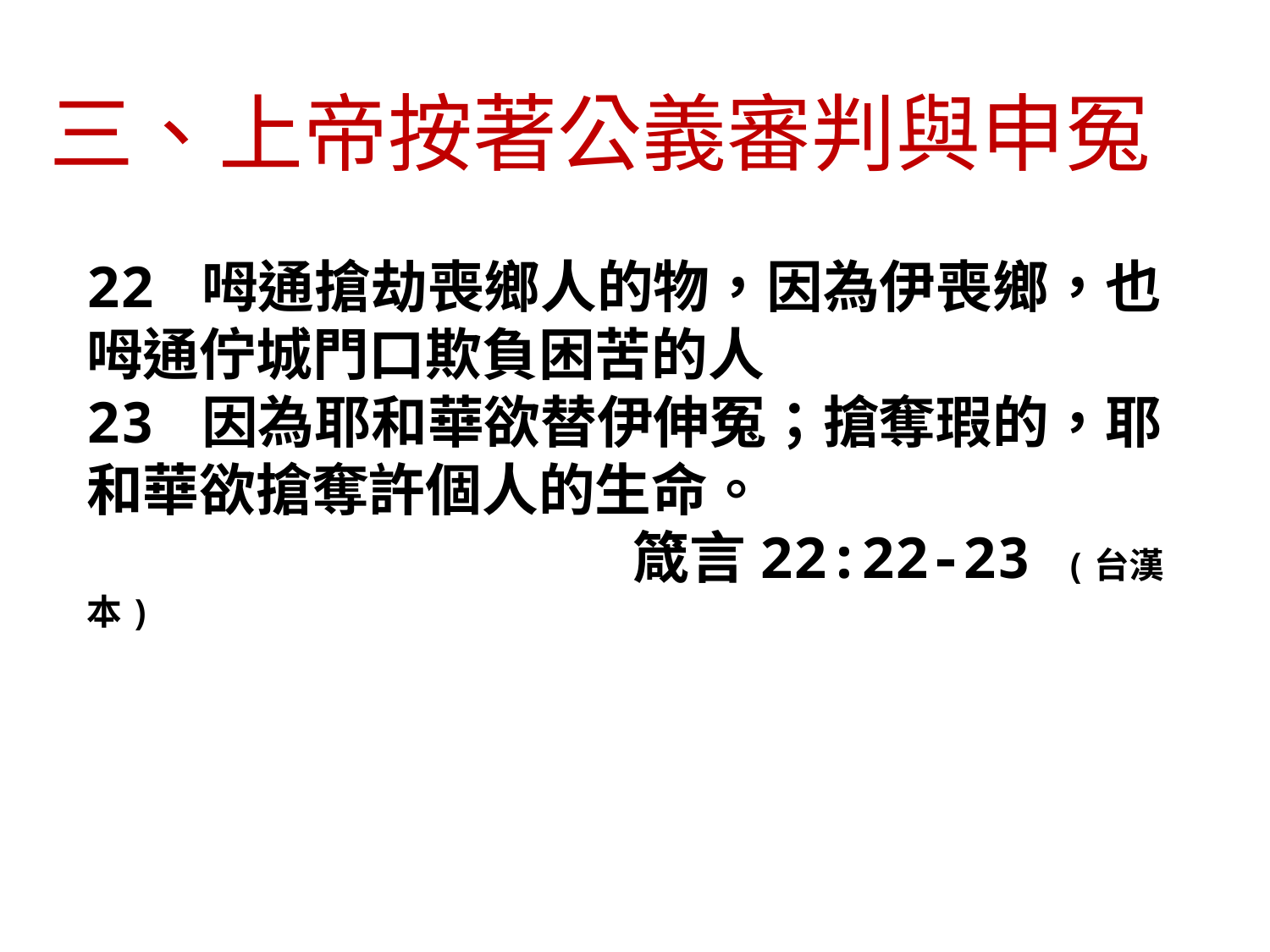

三、上帝按著公義審判與申冤

22 呣通搶劫喪鄉人的物，因為伊喪鄉，也呣通佇城門口欺負困苦的人
23 因為耶和華欲替伊伸冤；搶奪瑕的，耶和華欲搶奪許個人的生命。 				    			   箴言22:22-23 (台漢本)